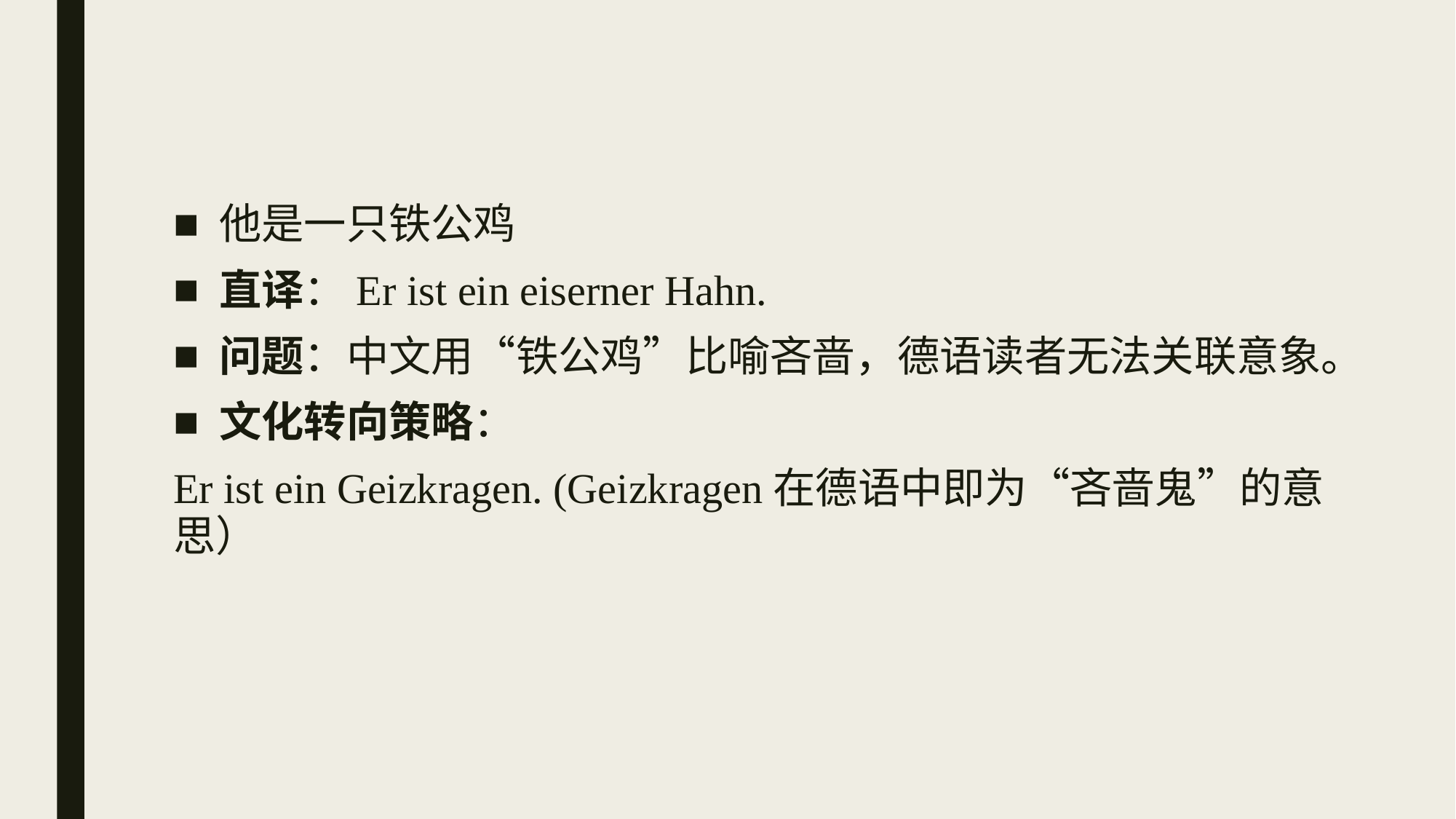

他是一只铁公鸡
直译：Er ist ein eiserner Hahn.
问题：中文用“铁公鸡”比喻吝啬，德语读者无法关联意象。
文化转向策略：
Er ist ein Geizkragen. (Geizkragen在德语中即为“吝啬鬼”的意思）